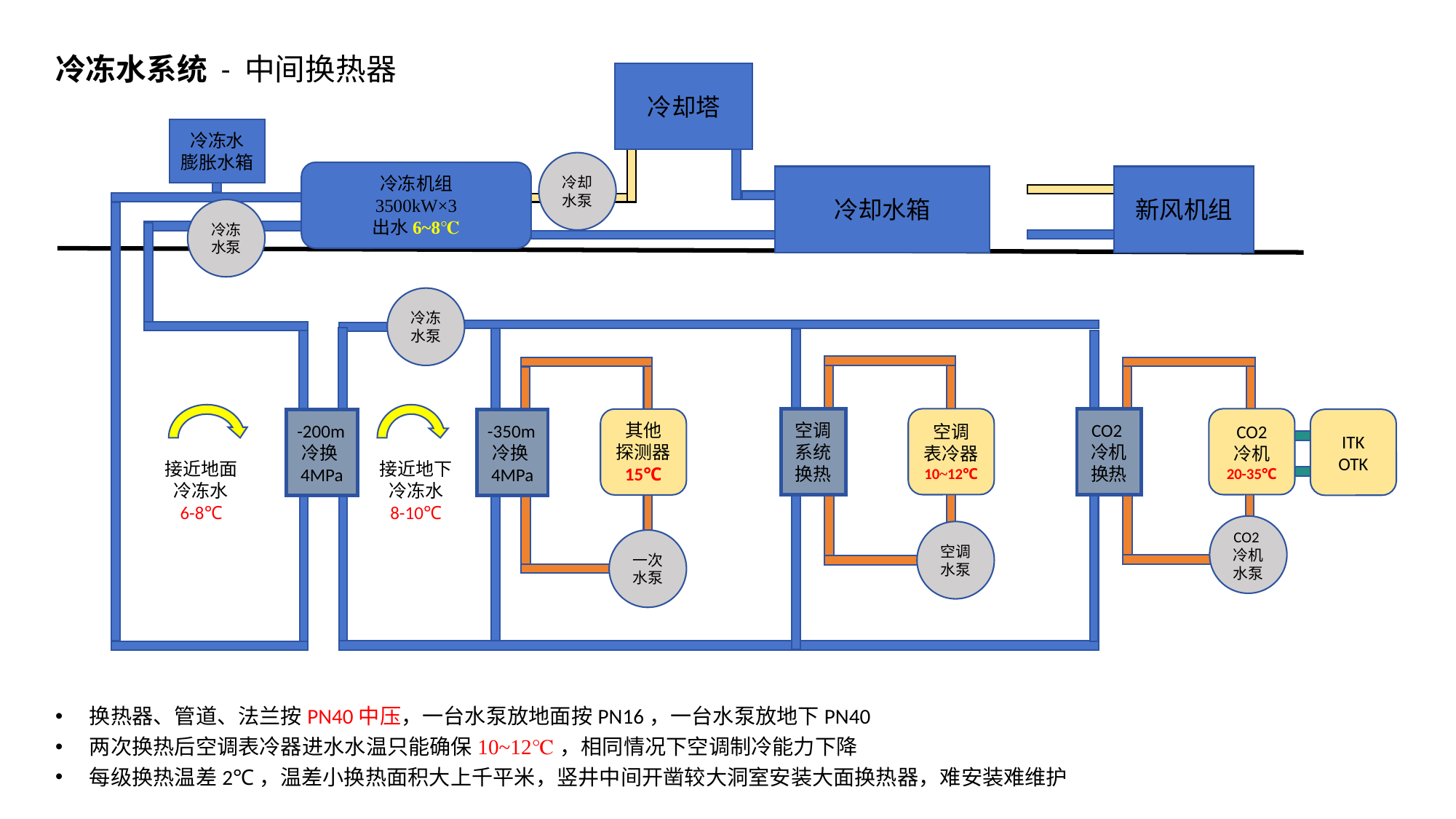

冷冻水系统 - 中间换热器
冷却塔

冷冻水
膨胀水箱
冷却水泵
冷冻机组
3500kW×3
出水6~8℃
冷却水箱
新风机组

冷冻水泵

冷冻水泵

空调
系统
换热
空调
表冷器
10~12℃
CO2冷机
换热
CO2
冷机
20-35℃
其他
探测器
15℃
-200m冷换4MPa
-350m冷换4MPa
ITK
OTK

接近地面冷冻水
6-8℃
接近地下冷冻水
8-10℃

CO2冷机水泵
空调水泵
一次
水泵

换热器、管道、法兰按PN40中压，一台水泵放地面按PN16，一台水泵放地下PN40
两次换热后空调表冷器进水水温只能确保10~12℃，相同情况下空调制冷能力下降
每级换热温差2℃，温差小换热面积大上千平米，竖井中间开凿较大洞室安装大面换热器，难安装难维护